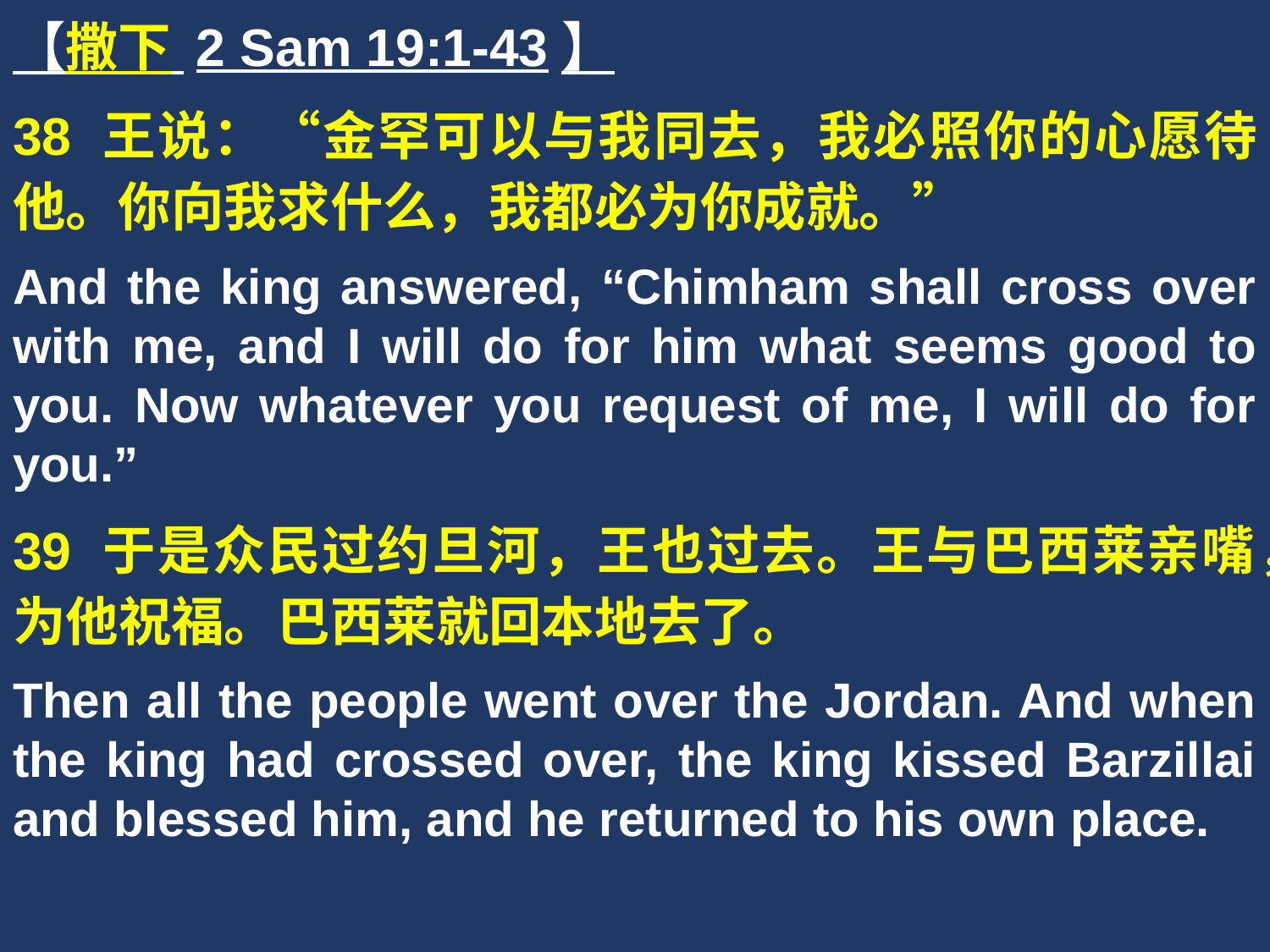

【撒下 2 Sam 19:1-43】
38 王说：“金罕可以与我同去，我必照你的心愿待他。你向我求什么，我都必为你成就。”
And the king answered, “Chimham shall cross over with me, and I will do for him what seems good to you. Now whatever you request of me, I will do for you.”
39 于是众民过约旦河，王也过去。王与巴西莱亲嘴，为他祝福。巴西莱就回本地去了。
Then all the people went over the Jordan. And when the king had crossed over, the king kissed Barzillai and blessed him, and he returned to his own place.